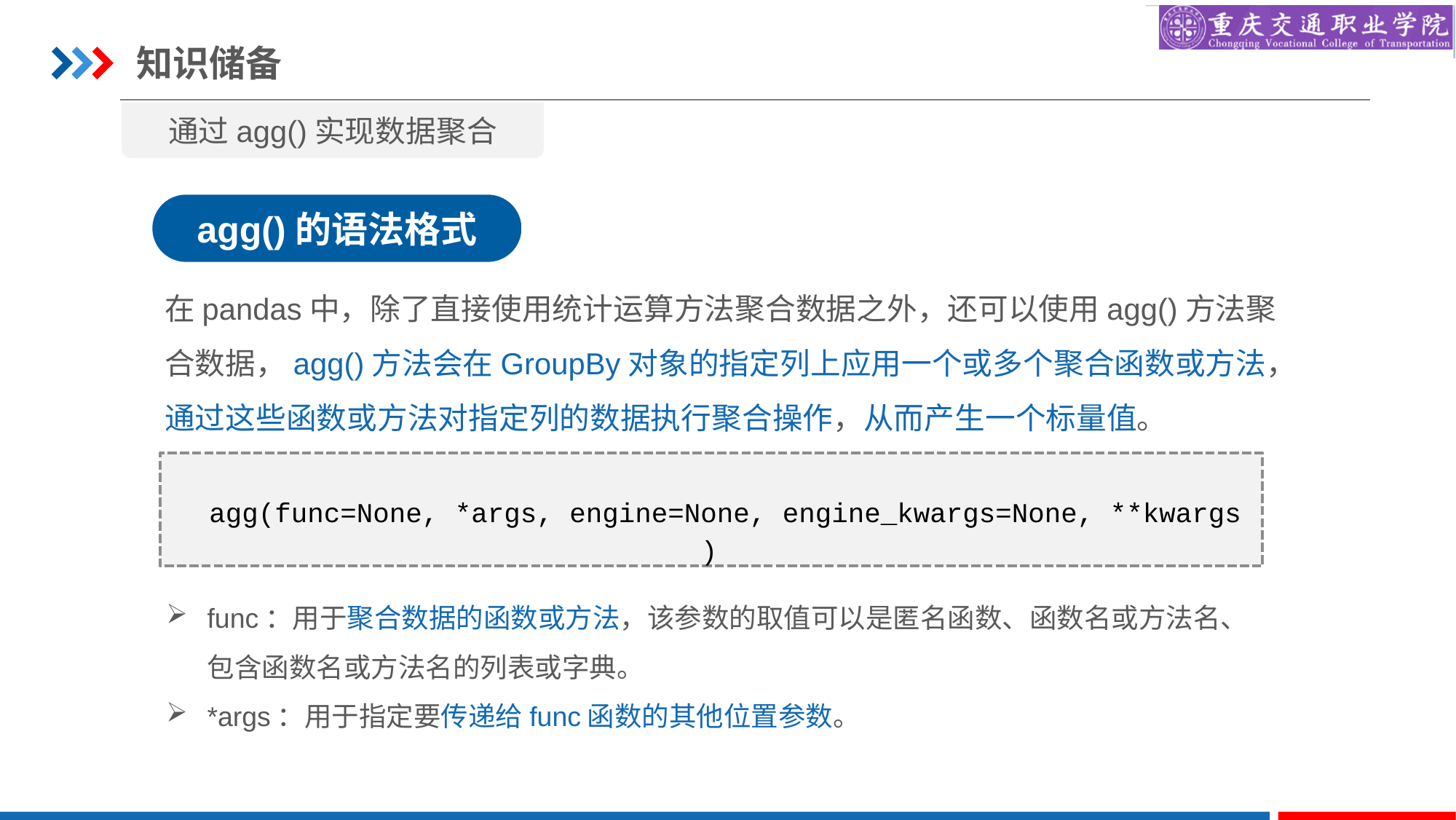

知识储备

通过agg()实现数据聚合
agg()的语法格式
在pandas中，除了直接使用统计运算方法聚合数据之外，还可以使用agg()方法聚合数据，agg()方法会在GroupBy对象的指定列上应用一个或多个聚合函数或方法，通过这些函数或方法对指定列的数据执行聚合操作，从而产生一个标量值。

agg(func=None, *args, engine=None, engine_kwargs=None, **kwargs)
func：用于聚合数据的函数或方法，该参数的取值可以是匿名函数、函数名或方法名、包含函数名或方法名的列表或字典。
*args：用于指定要传递给func函数的其他位置参数。